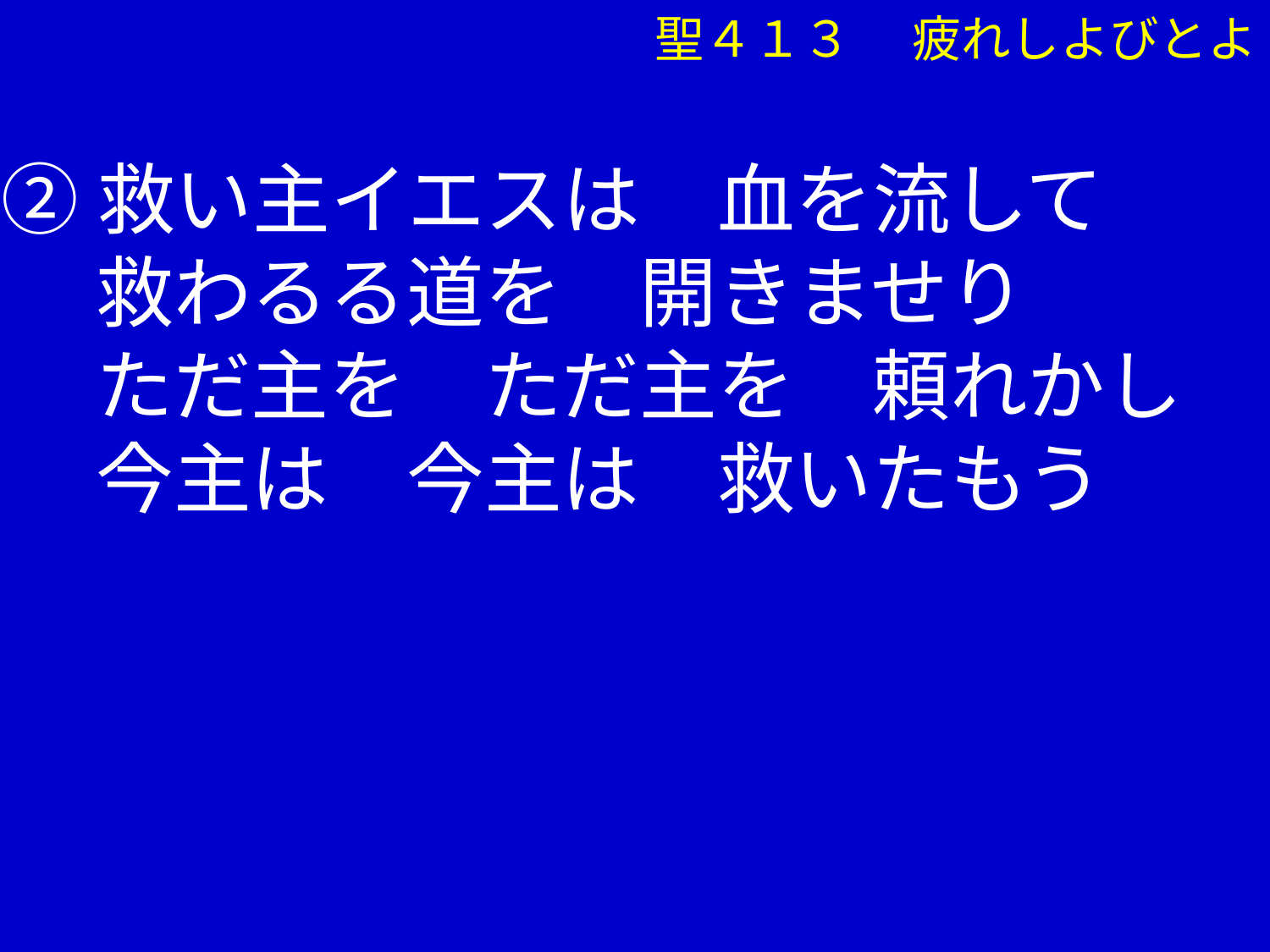

聖４１３ 　疲れしよびとよ
②救い主イエスは　血を流して
　 救わるる道を　開きませり
　 ただ主を　ただ主を　頼れかし
　 今主は　今主は　救いたもう